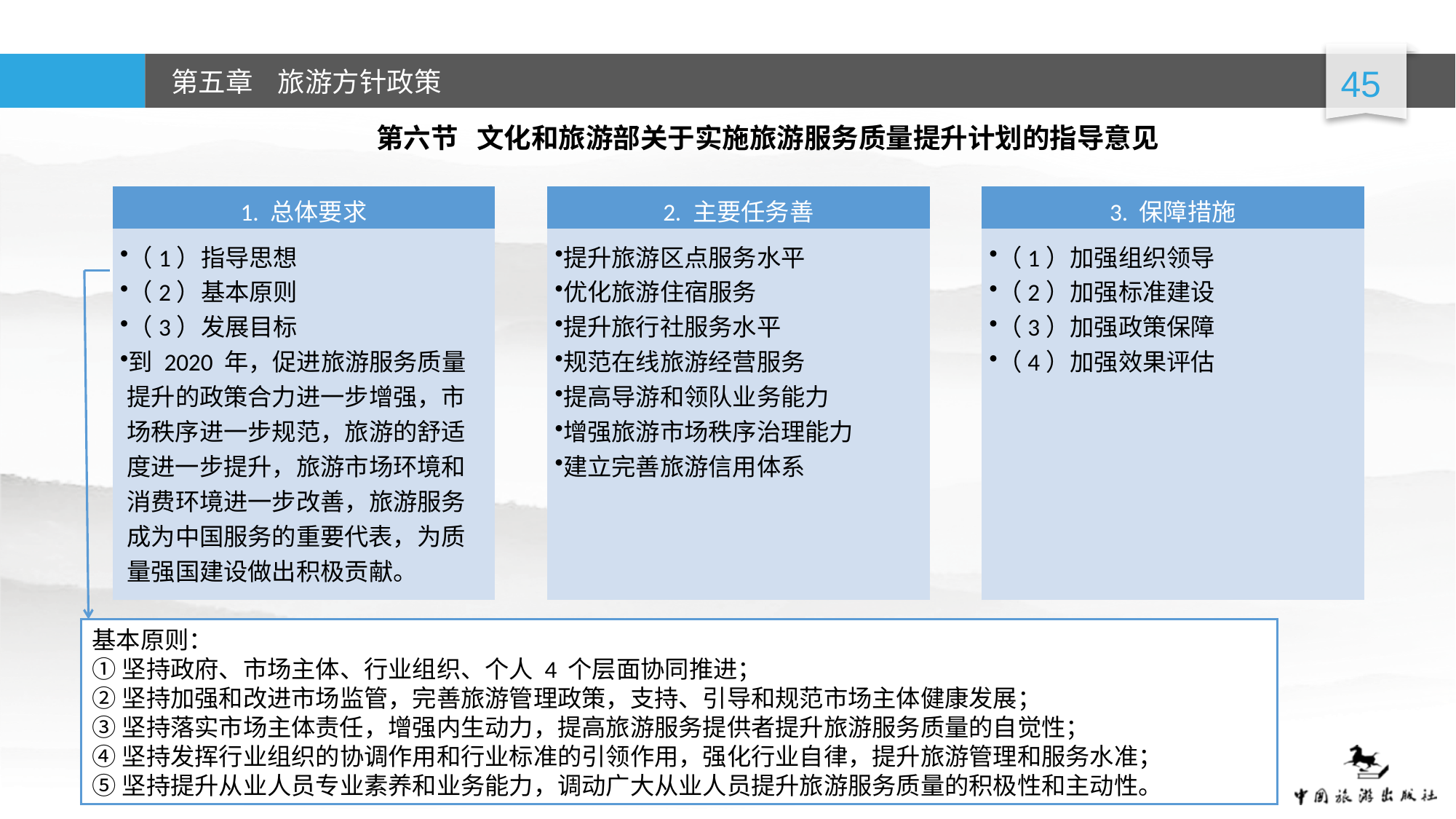

第六节   文化和旅游部关于实施旅游服务质量提升计划的指导意见

1. 总体要求

2. 主要任务善

3. 保障措施

（1）指导思想
（2）基本原则
（3）发展目标
到 2020 年，促进旅游服务质量提升的政策合力进一步增强，市场秩序进一步规范，旅游的舒适度进一步提升，旅游市场环境和消费环境进一步改善，旅游服务成为中国服务的重要代表，为质量强国建设做出积极贡献。

提升旅游区点服务水平
优化旅游住宿服务
提升旅行社服务水平
规范在线旅游经营服务
提高导游和领队业务能力
增强旅游市场秩序治理能力
建立完善旅游信用体系

（1）加强组织领导
（2）加强标准建设
（3）加强政策保障
（4）加强效果评估
基本原则：
①坚持政府、市场主体、行业组织、个人 4 个层面协同推进；
②坚持加强和改进市场监管，完善旅游管理政策，支持、引导和规范市场主体健康发展；
③坚持落实市场主体责任，增强内生动力，提高旅游服务提供者提升旅游服务质量的自觉性；
④坚持发挥行业组织的协调作用和行业标准的引领作用，强化行业自律，提升旅游管理和服务水准；
⑤坚持提升从业人员专业素养和业务能力，调动广大从业人员提升旅游服务质量的积极性和主动性。